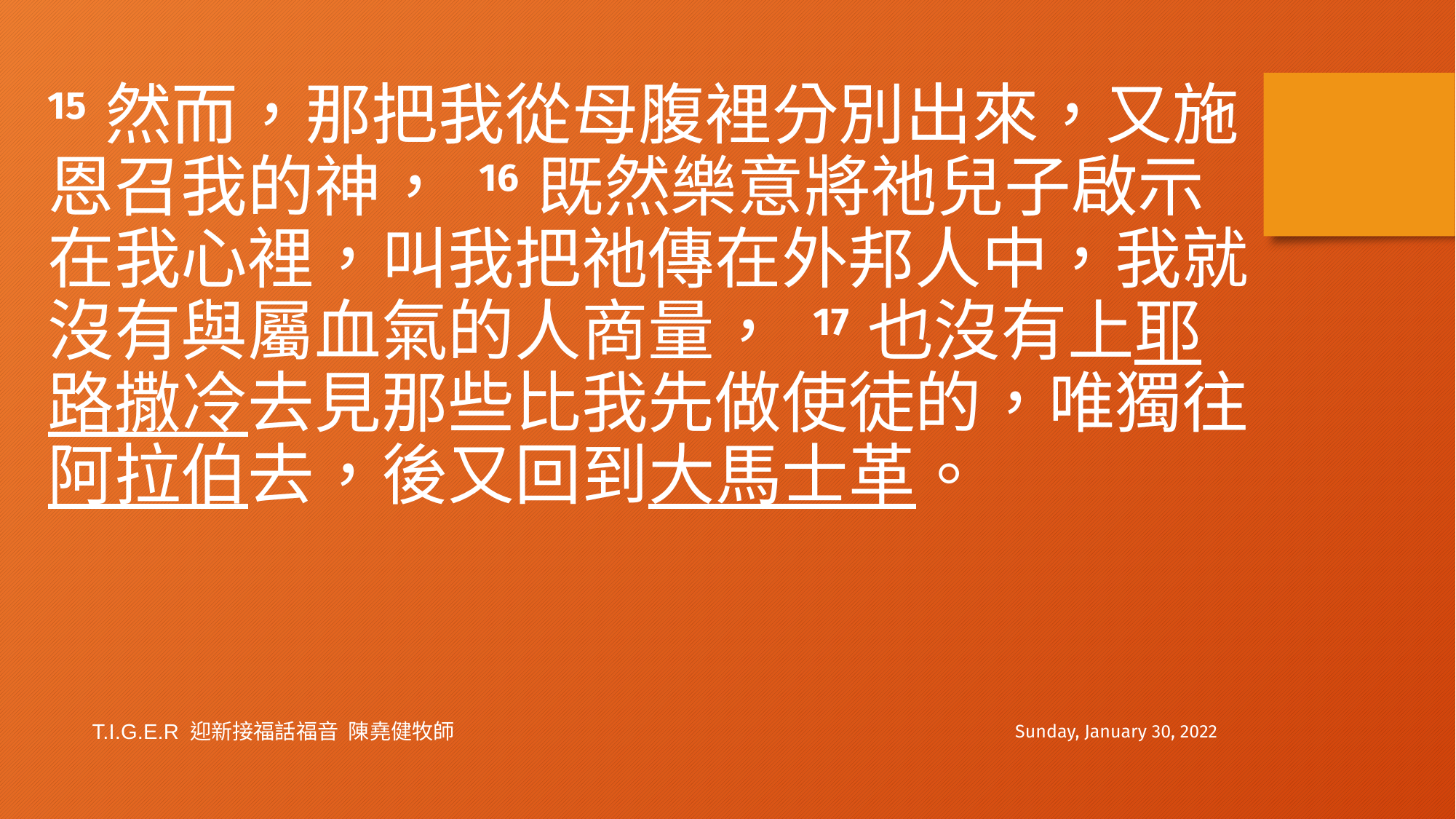

15 然而，那把我從母腹裡分別出來，又施恩召我的神， 16 既然樂意將祂兒子啟示在我心裡，叫我把祂傳在外邦人中，我就沒有與屬血氣的人商量， 17 也沒有上耶路撒冷去見那些比我先做使徒的，唯獨往阿拉伯去，後又回到大馬士革。
Sunday, January 30, 2022
T.I.G.E.R 迎新接福話福音  陳堯健牧師